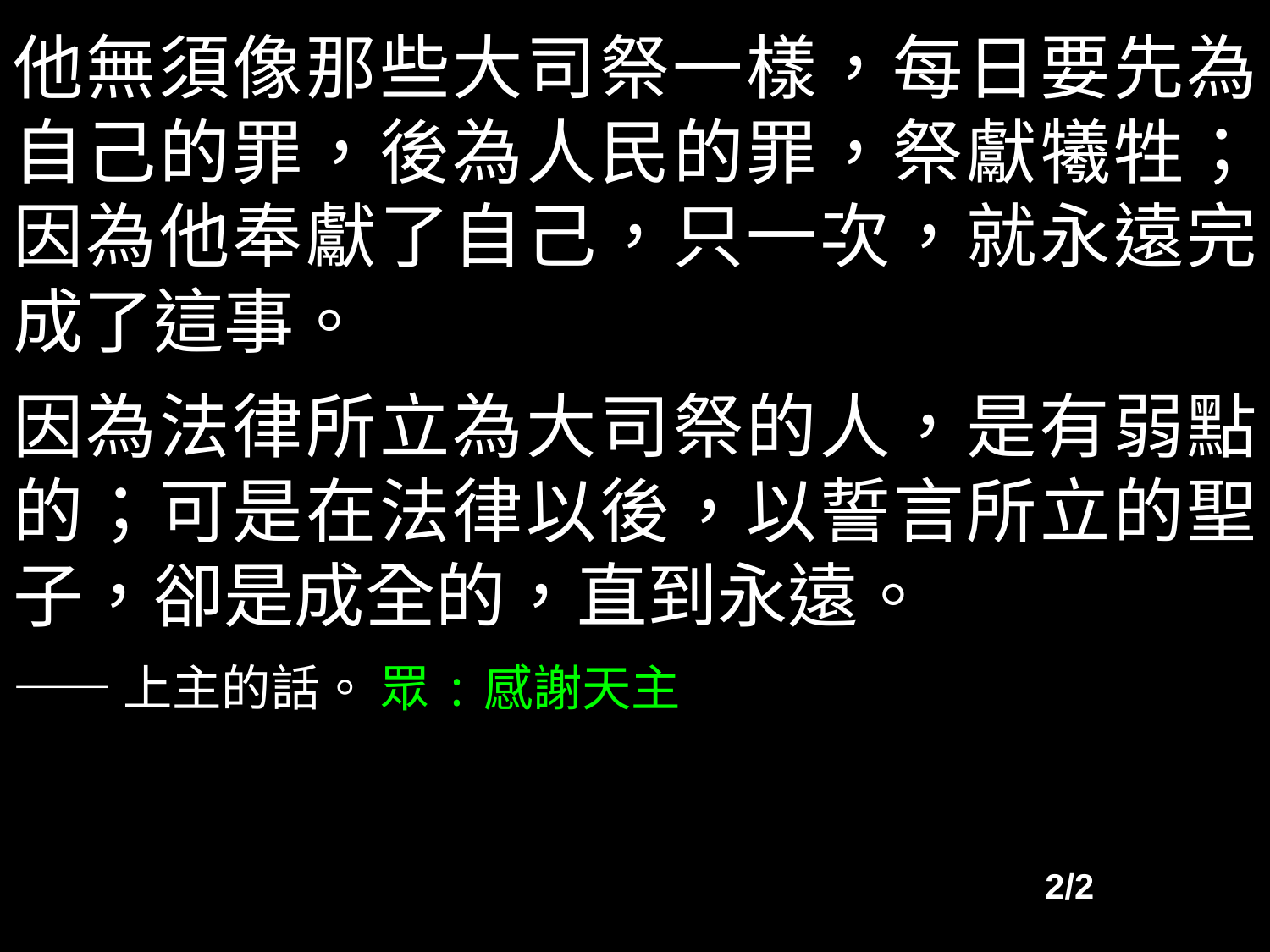

他無須像那些大司祭一樣，每日要先為自己的罪，後為人民的罪，祭獻犧牲；因為他奉獻了自己，只一次，就永遠完成了這事。
因為法律所立為大司祭的人，是有弱點的；可是在法律以後，以誓言所立的聖子，卻是成全的，直到永遠。
——上主的話。 眾:感謝天主

2/2